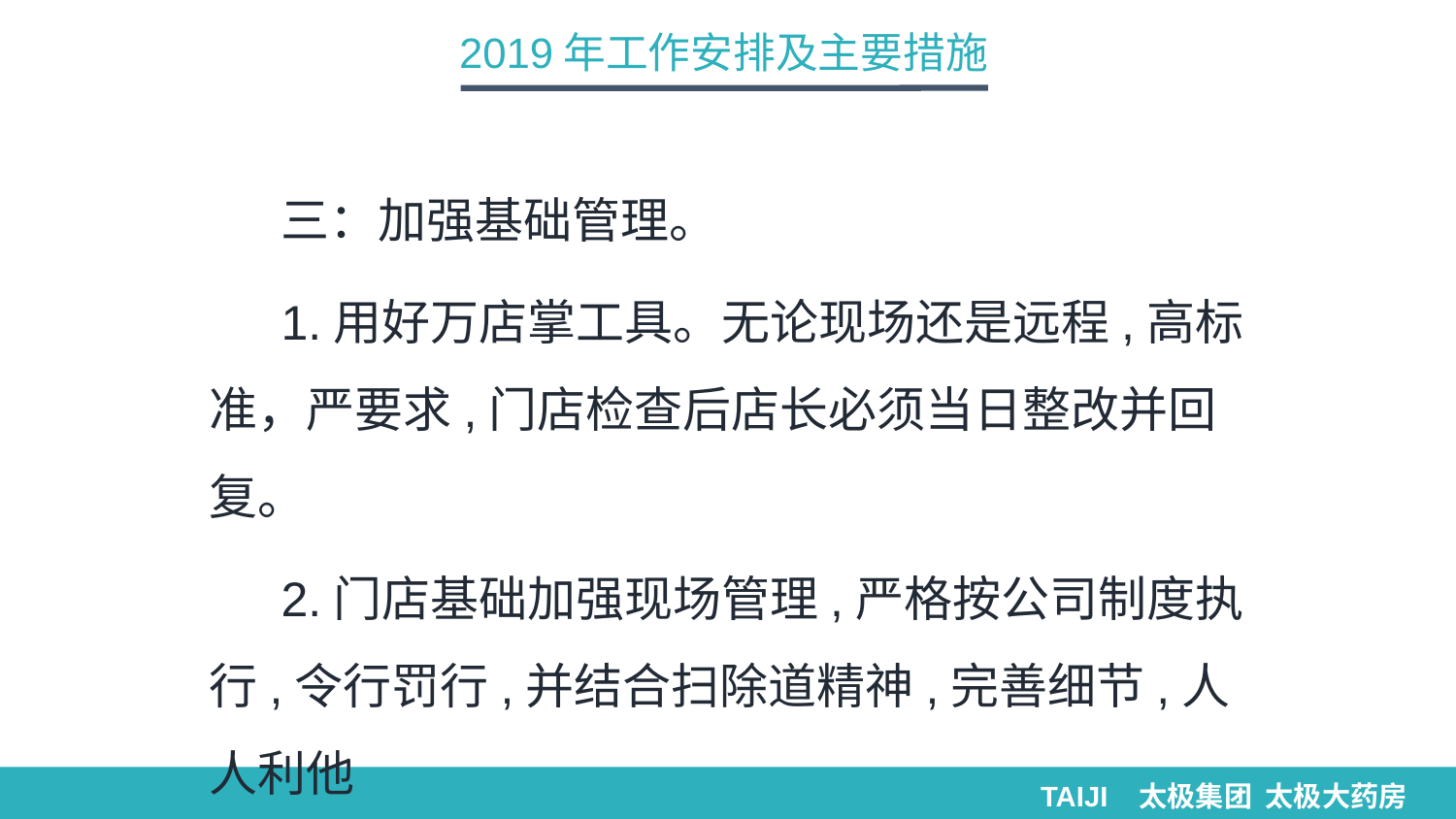

2019年工作安排及主要措施
三：加强基础管理。
1.用好万店掌工具。无论现场还是远程,高标准，严要求,门店检查后店长必须当日整改并回复。
2.门店基础加强现场管理,严格按公司制度执行,令行罚行,并结合扫除道精神,完善细节,人人利他

TAIJI   太极集团  太极大药房